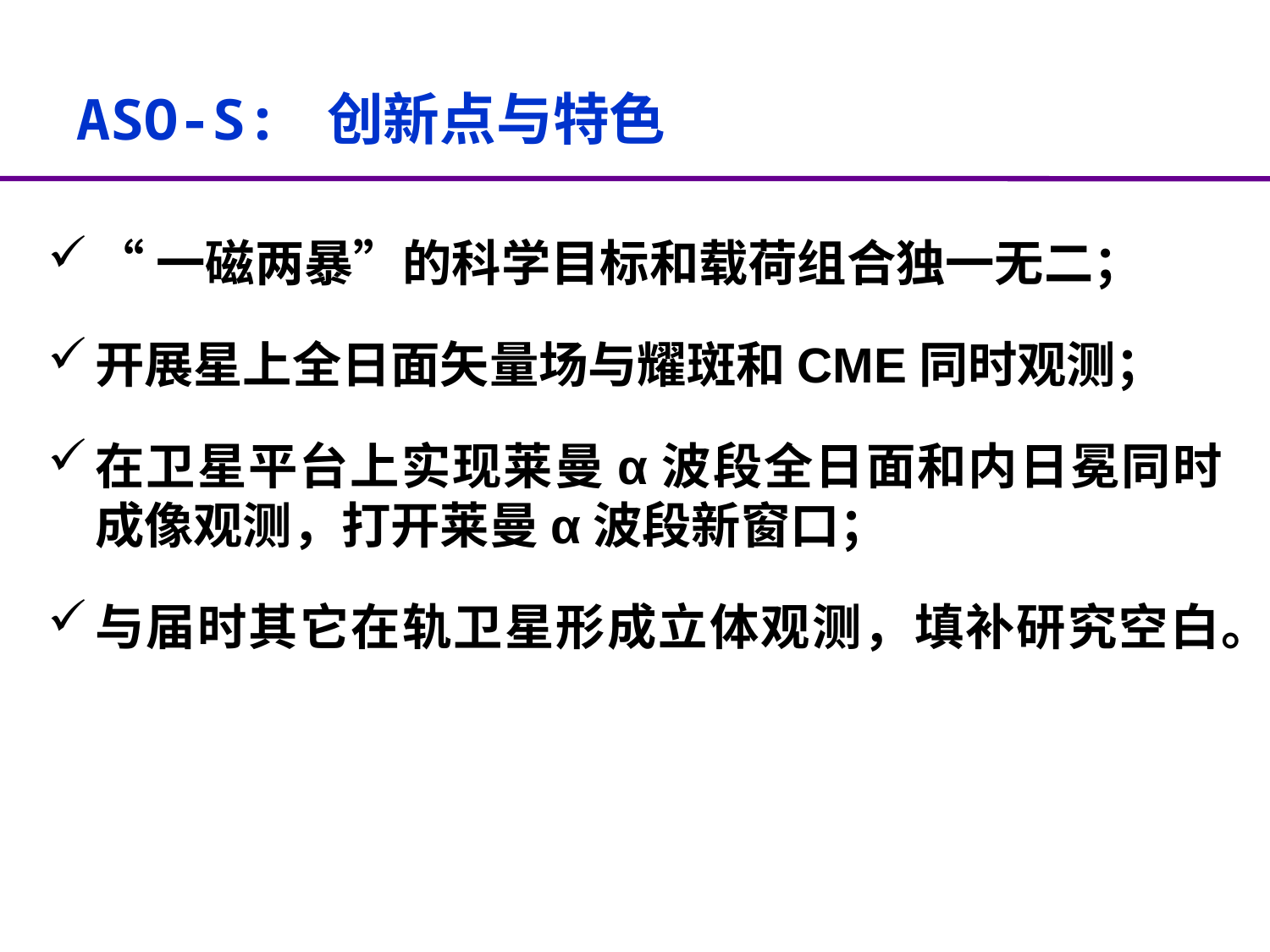

# ASO-S: 创新点与特色
“一磁两暴”的科学目标和载荷组合独一无二；
开展星上全日面矢量场与耀斑和CME同时观测；
在卫星平台上实现莱曼α波段全日面和内日冕同时成像观测，打开莱曼α波段新窗口；
与届时其它在轨卫星形成立体观测，填补研究空白。